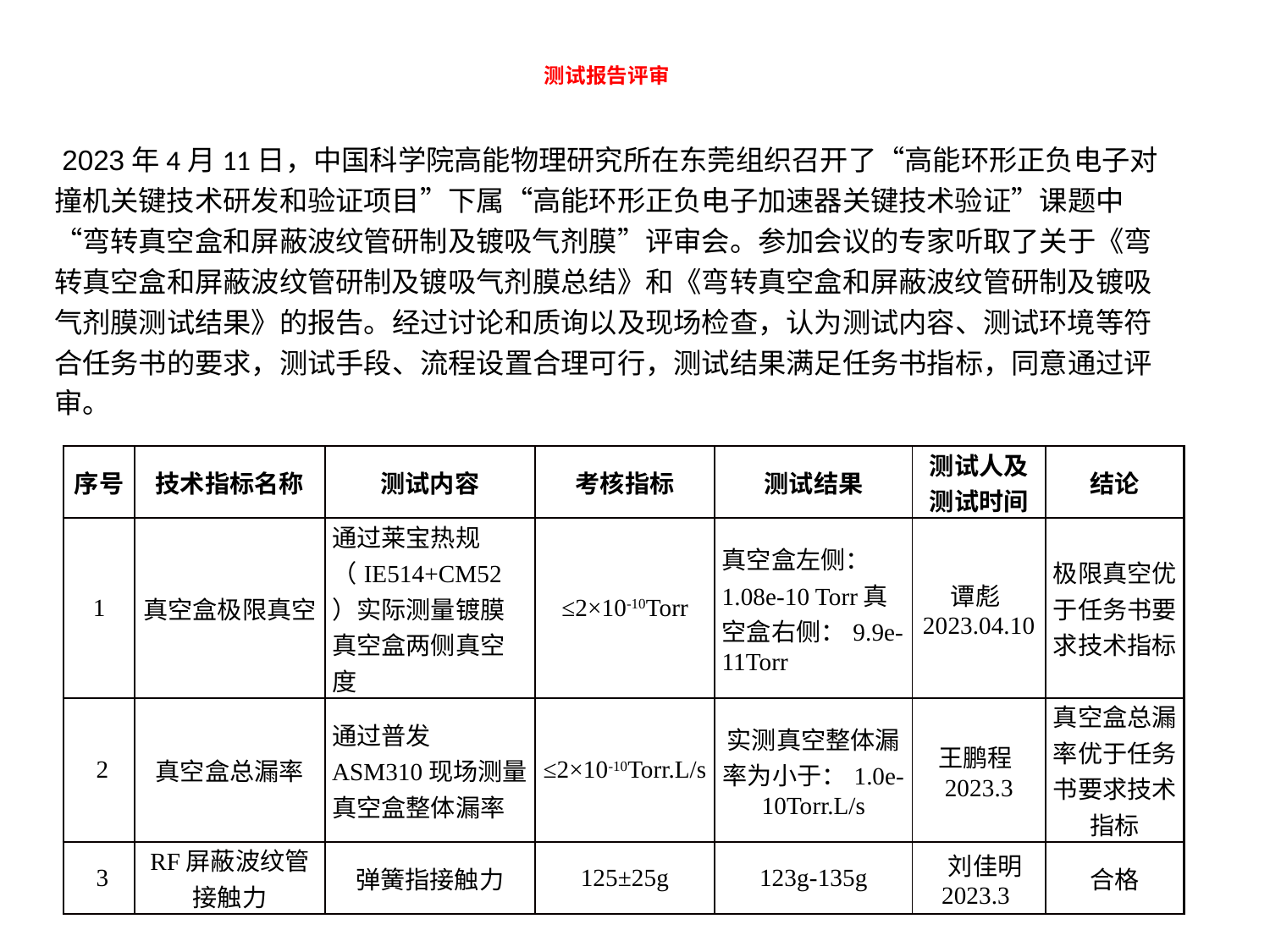

# 测试报告评审
 2023年4月11日，中国科学院高能物理研究所在东莞组织召开了“高能环形正负电子对撞机关键技术研发和验证项目”下属“高能环形正负电子加速器关键技术验证”课题中“弯转真空盒和屏蔽波纹管研制及镀吸气剂膜”评审会。参加会议的专家听取了关于《弯转真空盒和屏蔽波纹管研制及镀吸气剂膜总结》和《弯转真空盒和屏蔽波纹管研制及镀吸气剂膜测试结果》的报告。经过讨论和质询以及现场检查，认为测试内容、测试环境等符合任务书的要求，测试手段、流程设置合理可行，测试结果满足任务书指标，同意通过评审。
| 序号 | 技术指标名称 | 测试内容 | 考核指标 | 测试结果 | 测试人及测试时间 | 结论 |
| --- | --- | --- | --- | --- | --- | --- |
| 1 | 真空盒极限真空 | 通过莱宝热规（IE514+CM52）实际测量镀膜真空盒两侧真空度 | ≤2×10-10Torr | 真空盒左侧：1.08e-10 Torr真空盒右侧：9.9e-11Torr | 谭彪2023.04.10 | 极限真空优于任务书要求技术指标 |
| 2 | 真空盒总漏率 | 通过普发ASM310现场测量真空盒整体漏率 | ≤2×10-10Torr.L/s | 实测真空整体漏率为小于：1.0e-10Torr.L/s | 王鹏程2023.3 | 真空盒总漏率优于任务书要求技术指标 |
| 3 | RF屏蔽波纹管接触力 | 弹簧指接触力 | 125±25g | 123g-135g | 刘佳明 2023.3 | 合格 |